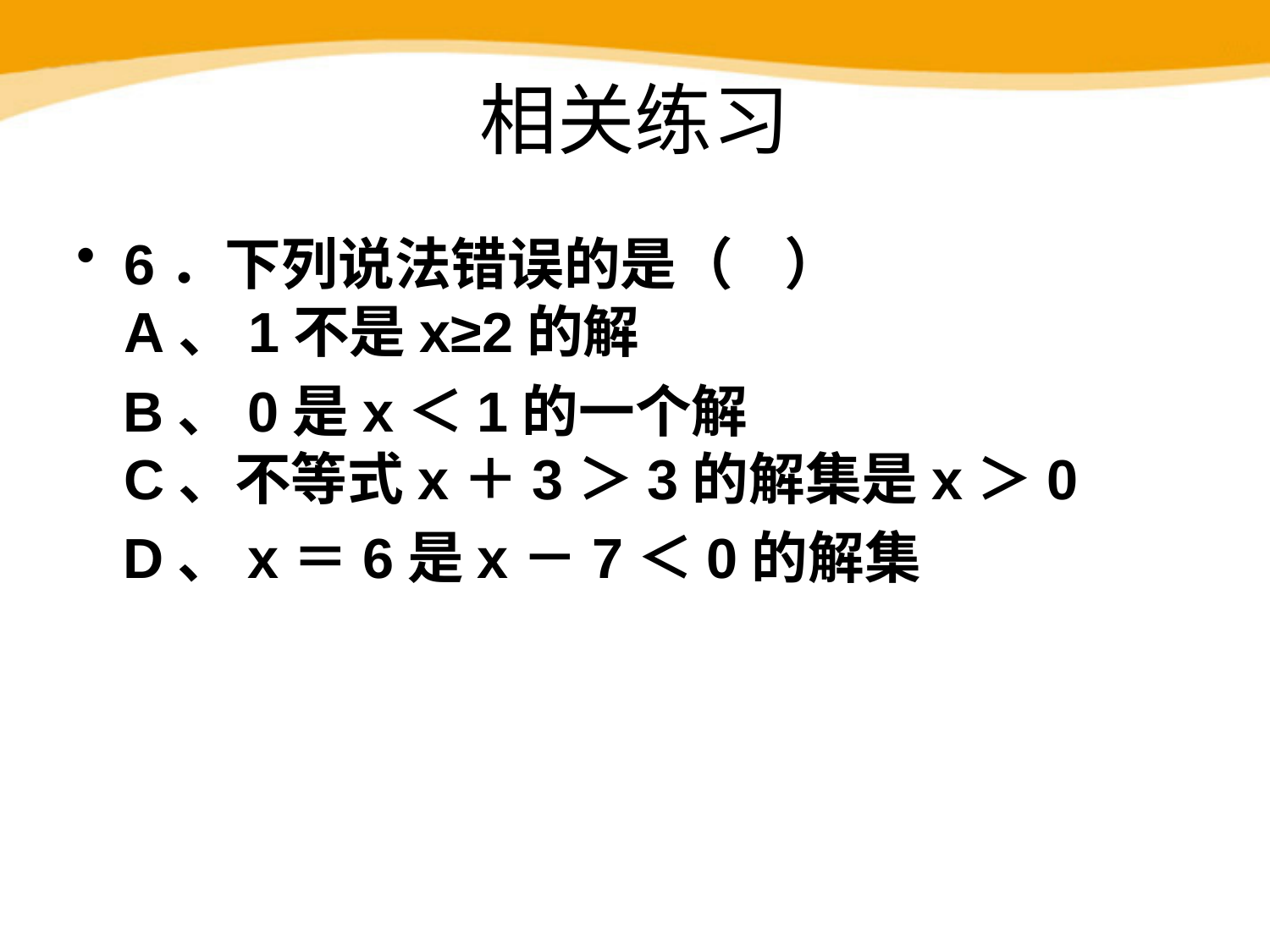

# 相关练习
6．下列说法错误的是（    ）
A、1不是x≥2的解
   B、0是x＜1的一个解
C、不等式x＋3＞3的解集是x＞0
   D、x＝6是x－7＜0的解集